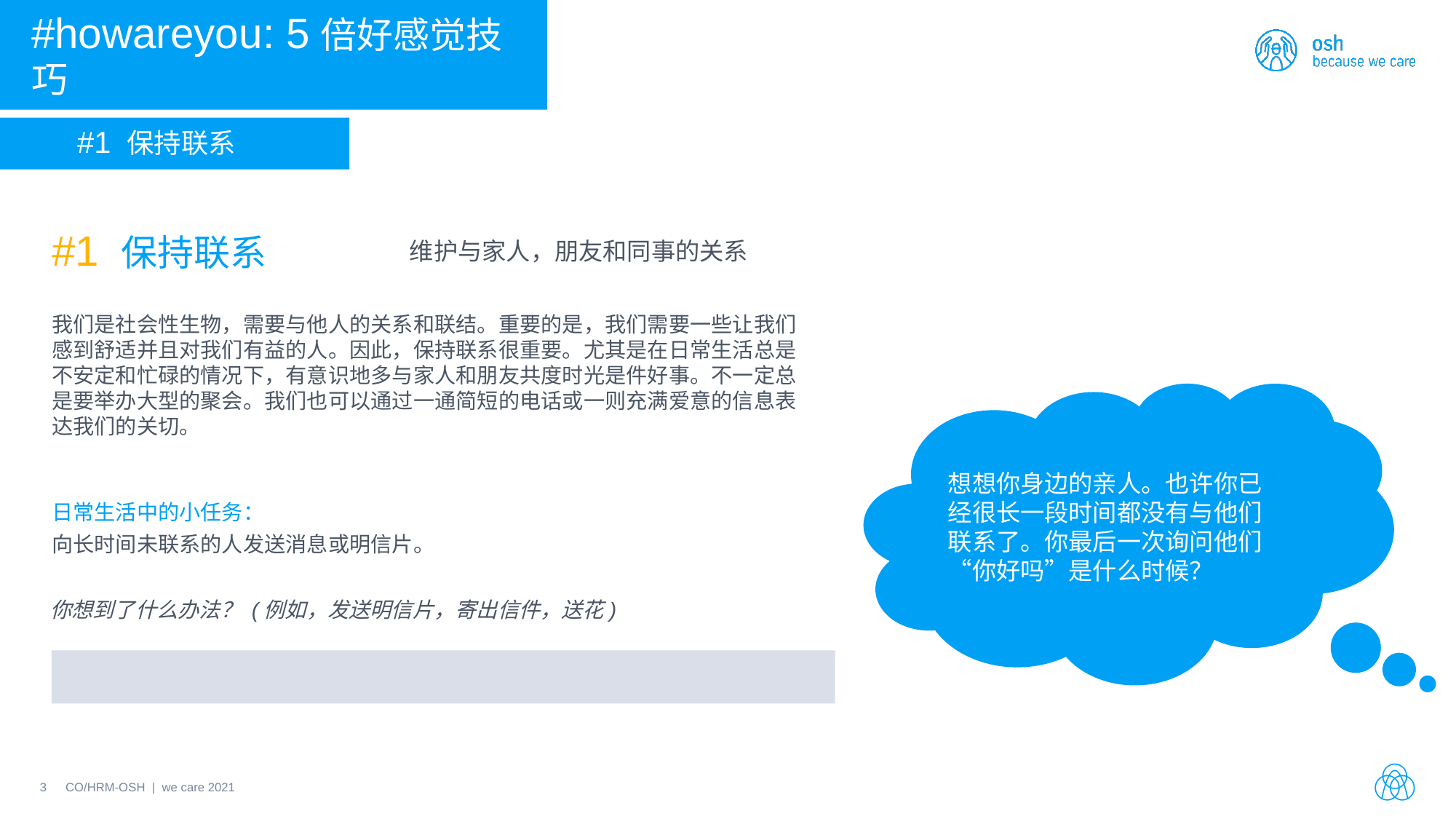

#howareyou: 5倍好感觉技巧
#1 保持联系
#1 保持联系
维护与家人，朋友和同事的关系
我们是社会性生物，需要与他人的关系和联结。重要的是，我们需要一些让我们感到舒适并且对我们有益的人。因此，保持联系很重要。尤其是在日常生活总是不安定和忙碌的情况下，有意识地多与家人和朋友共度时光是件好事。不一定总是要举办大型的聚会。我们也可以通过一通简短的电话或一则充满爱意的信息表达我们的关切。
想想你身边的亲人。也许你已经很长一段时间都没有与他们联系了。你最后一次询问他们 “你好吗”是什么时候？
日常生活中的小任务：
向长时间未联系的人发送消息或明信片。
你想到了什么办法？ (例如，发送明信片，寄出信件，送花)